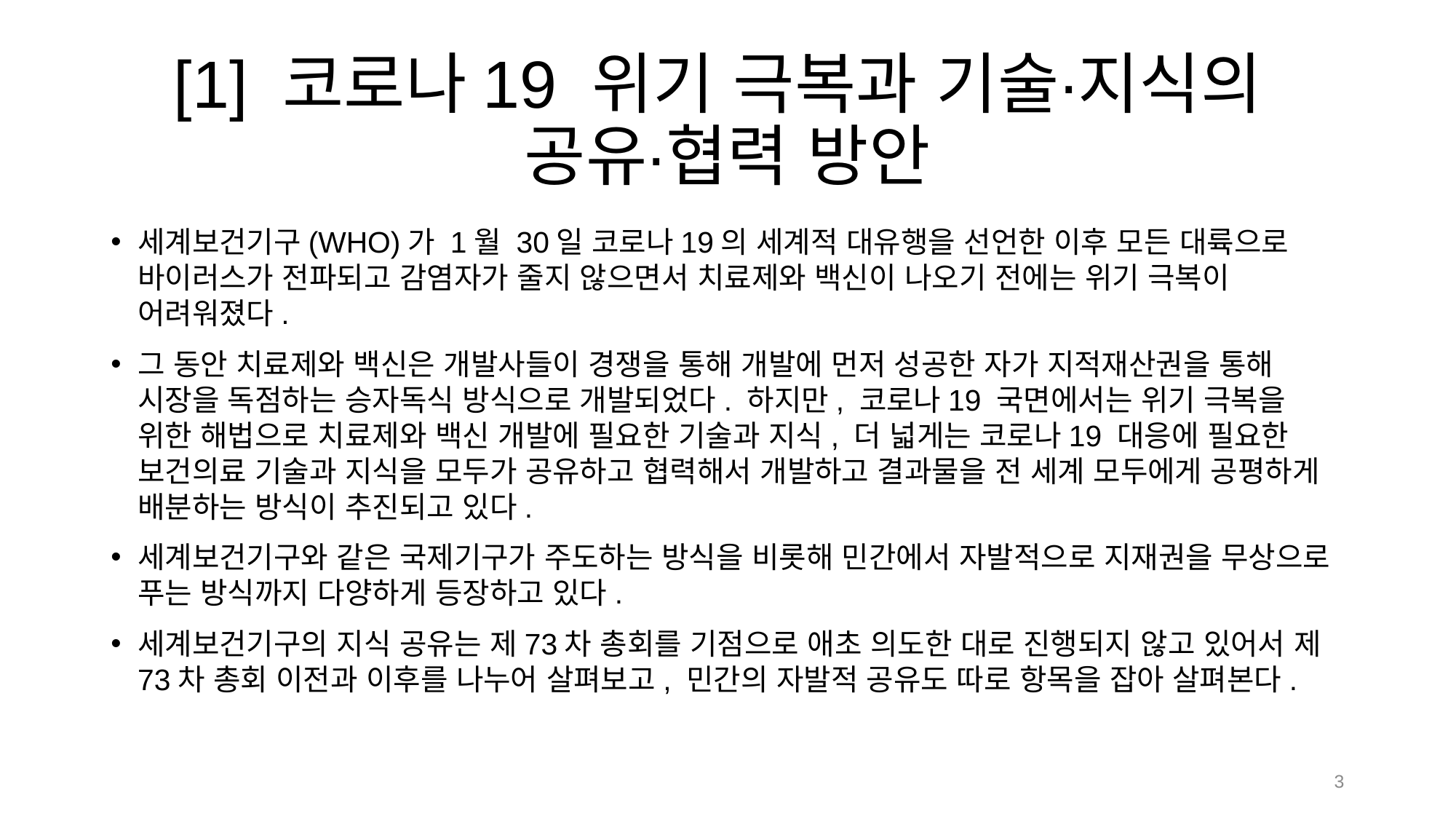

# [1] 코로나19 위기 극복과 기술∙지식의 공유∙협력 방안
세계보건기구(WHO)가 1월 30일 코로나19의 세계적 대유행을 선언한 이후 모든 대륙으로 바이러스가 전파되고 감염자가 줄지 않으면서 치료제와 백신이 나오기 전에는 위기 극복이 어려워졌다.
그 동안 치료제와 백신은 개발사들이 경쟁을 통해 개발에 먼저 성공한 자가 지적재산권을 통해 시장을 독점하는 승자독식 방식으로 개발되었다. 하지만, 코로나19 국면에서는 위기 극복을 위한 해법으로 치료제와 백신 개발에 필요한 기술과 지식, 더 넓게는 코로나19 대응에 필요한 보건의료 기술과 지식을 모두가 공유하고 협력해서 개발하고 결과물을 전 세계 모두에게 공평하게 배분하는 방식이 추진되고 있다.
세계보건기구와 같은 국제기구가 주도하는 방식을 비롯해 민간에서 자발적으로 지재권을 무상으로 푸는 방식까지 다양하게 등장하고 있다.
세계보건기구의 지식 공유는 제73차 총회를 기점으로 애초 의도한 대로 진행되지 않고 있어서 제73차 총회 이전과 이후를 나누어 살펴보고, 민간의 자발적 공유도 따로 항목을 잡아 살펴본다.

3